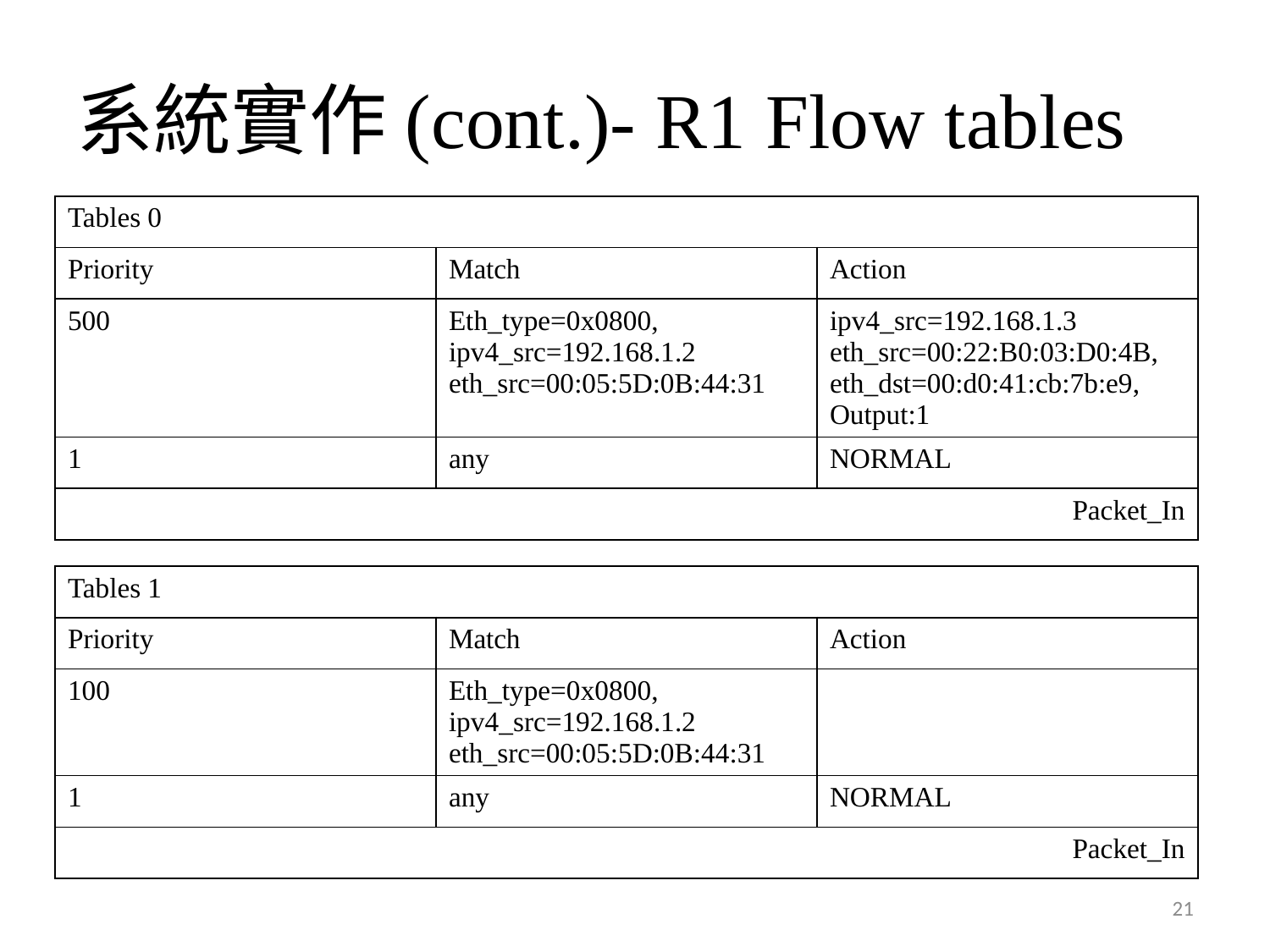

# 系統實作(cont.)- R1 Flow tables
| Tables 0 |  |  |
| --- | --- | --- |
| Priority | Match | Action |
| 500 | Eth\_type=0x0800, ipv4\_src=192.168.1.2 eth\_src=00:05:5D:0B:44:31 | ipv4\_src=192.168.1.3 eth\_src=00:22:B0:03:D0:4B, eth\_dst=00:d0:41:cb:7b:e9, Output:1 |
| 1 | any | NORMAL |
| Packet\_In |  |  |
| Tables 1 |  |  |
| --- | --- | --- |
| Priority | Match | Action |
| 100 | Eth\_type=0x0800, ipv4\_src=192.168.1.2 eth\_src=00:05:5D:0B:44:31 |  |
| 1 | any | NORMAL |
| Packet\_In |  |  |
21